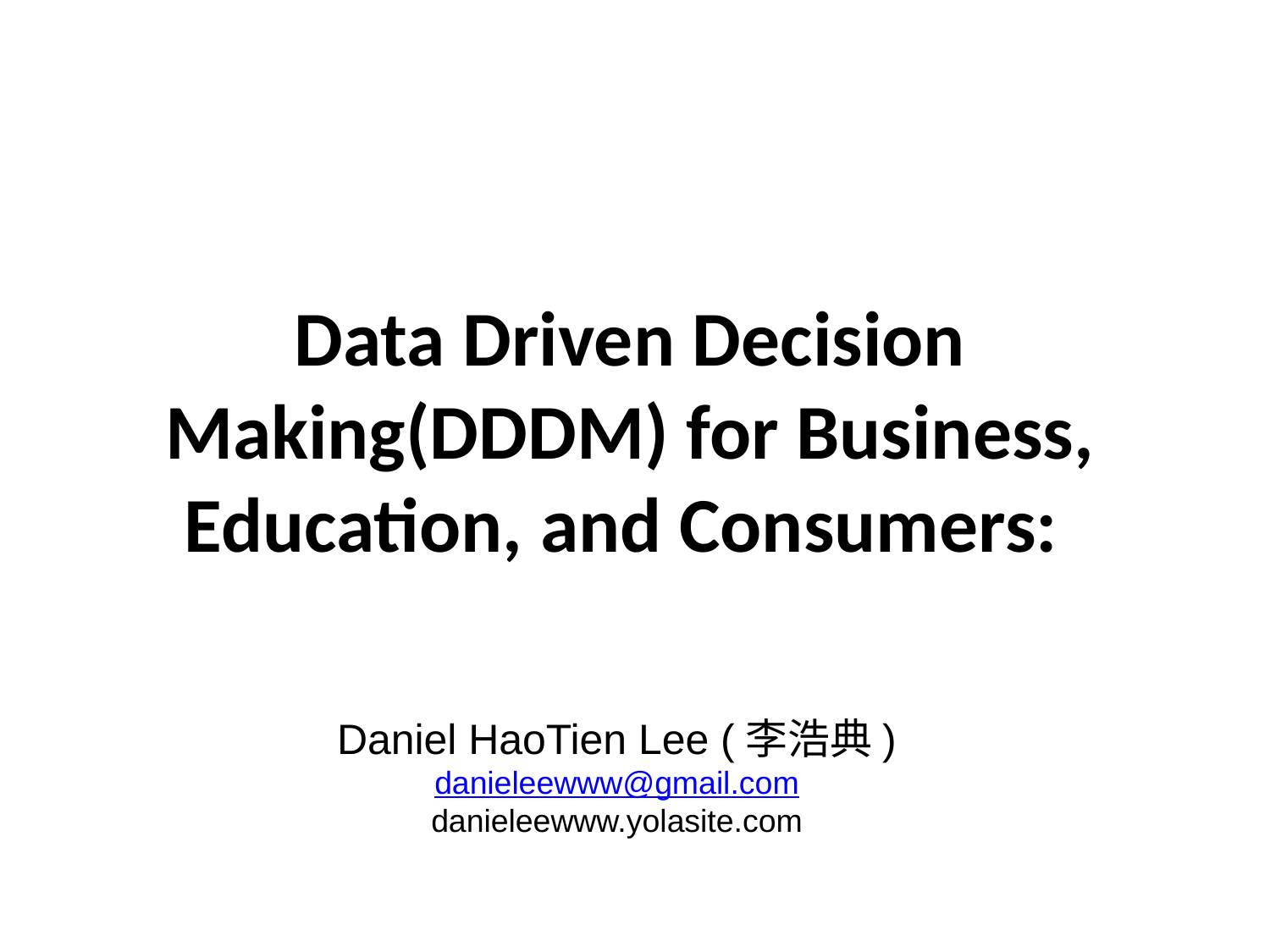

# Data Driven Decision Making(DDDM) for Business, Education, and Consumers:
Daniel HaoTien Lee (李浩典)
danieleewww@gmail.com
danieleewww.yolasite.com